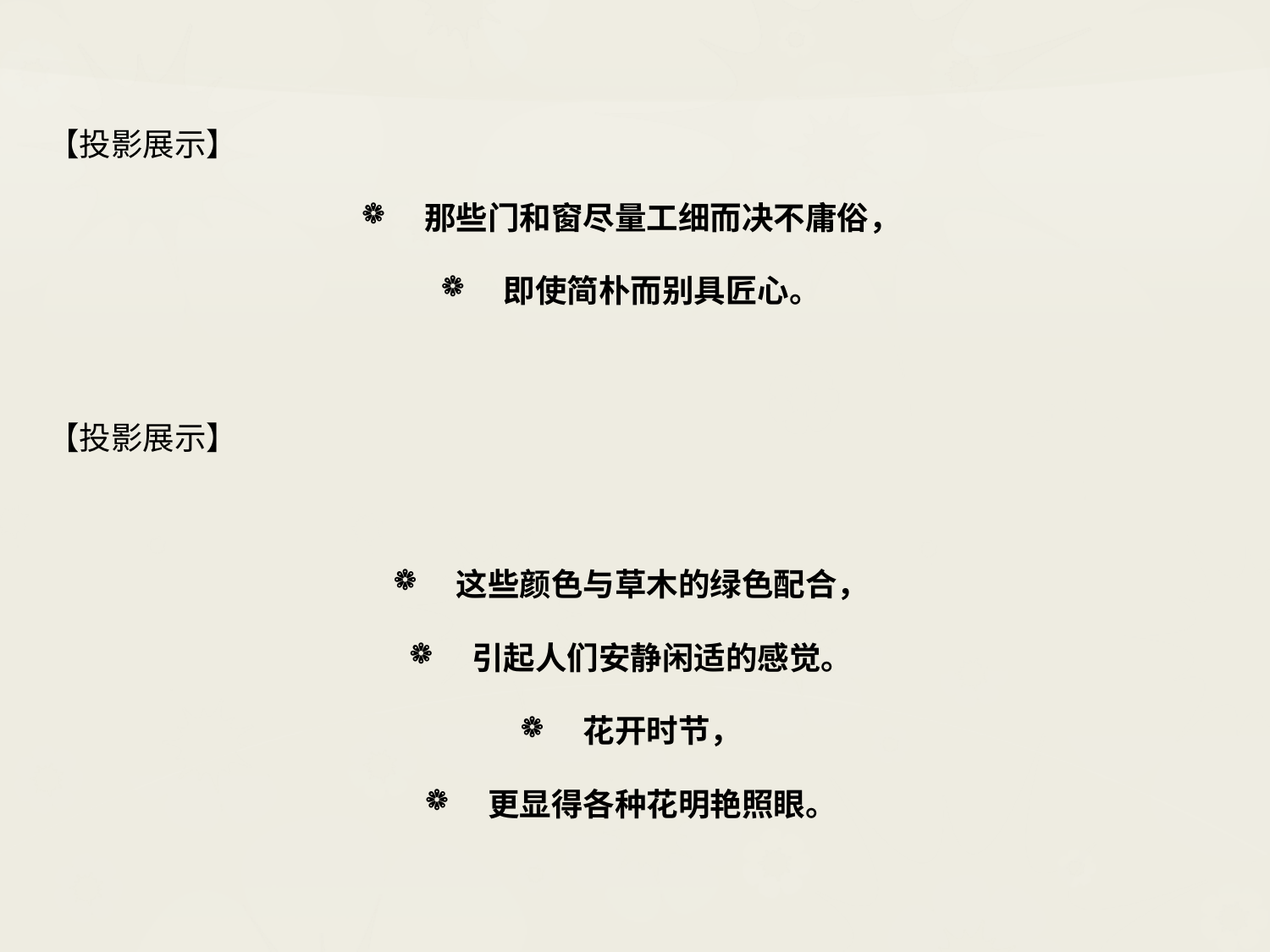

【投影展示】
那些门和窗尽量工细而决不庸俗，
即使简朴而别具匠心。

【投影展示】

这些颜色与草木的绿色配合，
引起人们安静闲适的感觉。
花开时节，
更显得各种花明艳照眼。